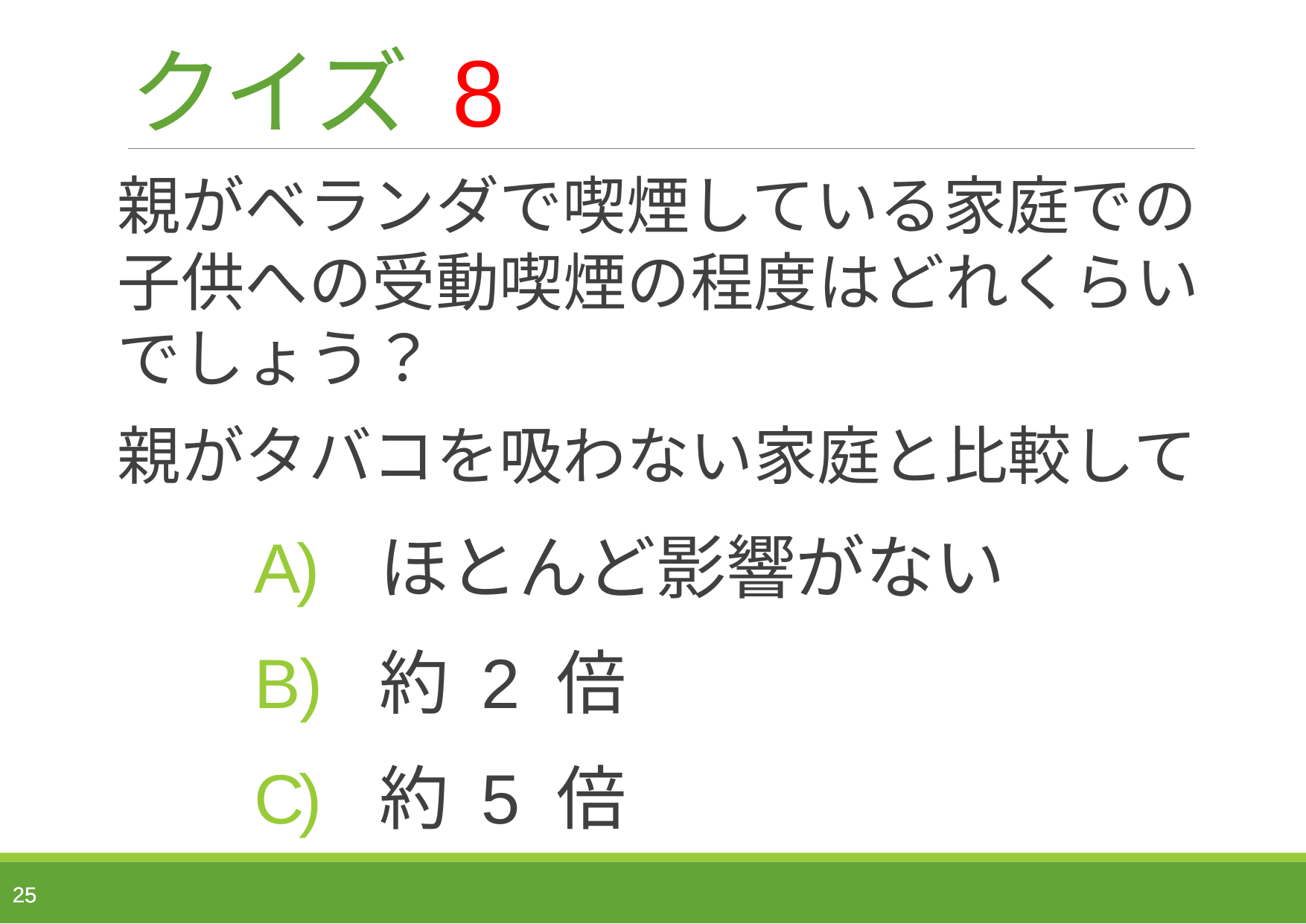

# クイズ 8
親がベランダで喫煙している家庭での子供への受動喫煙の程度はどれくらいでしょう？
親がタバコを吸わない家庭と比較して
ほとんど影響がない
約 2 倍
約 5 倍